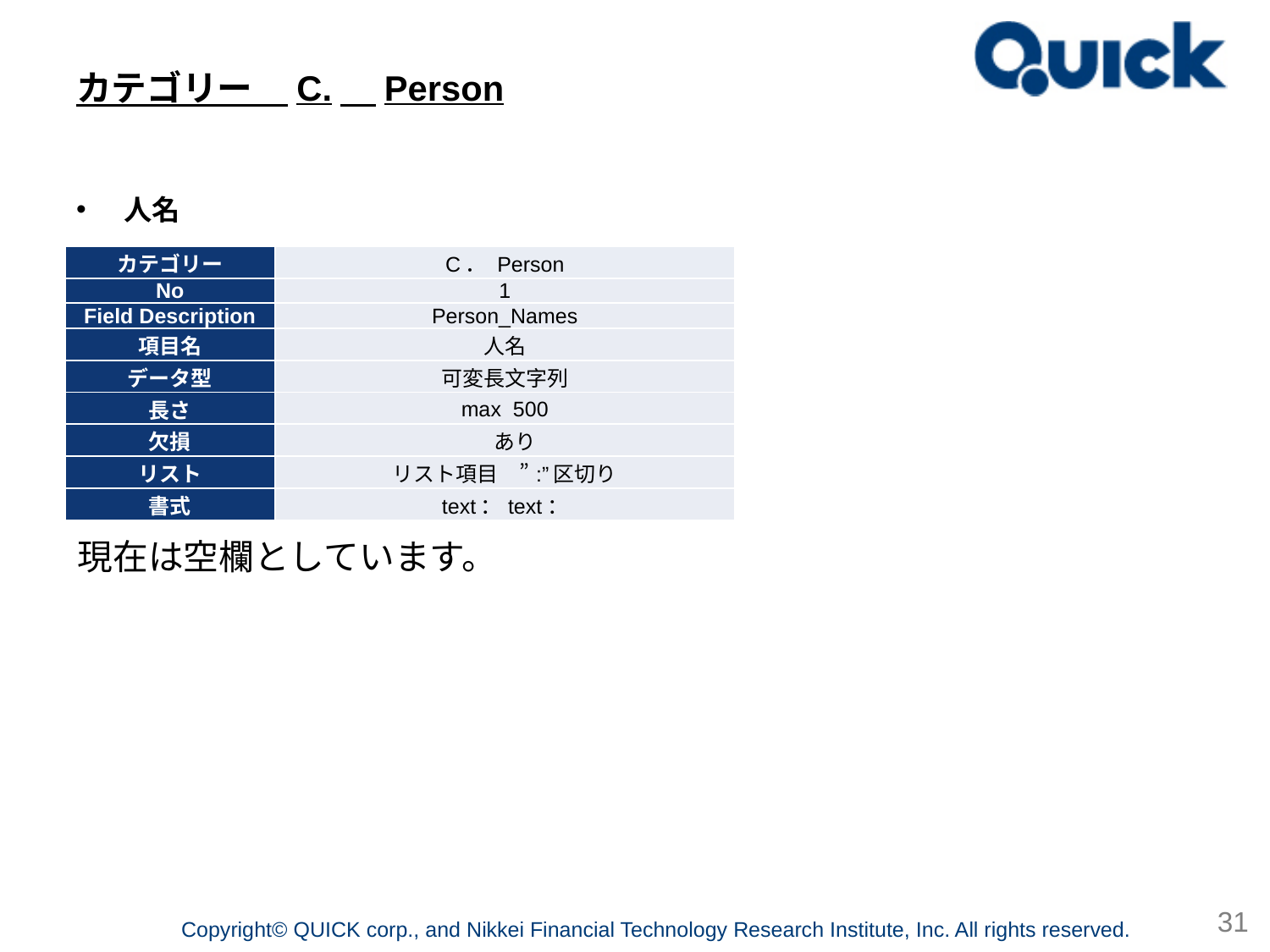

# カテゴリー　C.　Person
人名
| カテゴリー | C． Person |
| --- | --- |
| No | 1 |
| Field Description | Person\_Names |
| 項目名 | 人名 |
| データ型 | 可変長文字列 |
| 長さ | max 500 |
| 欠損 | あり |
| リスト | リスト項目　”:”区切り |
| 書式 | text：text： |
現在は空欄としています。
31